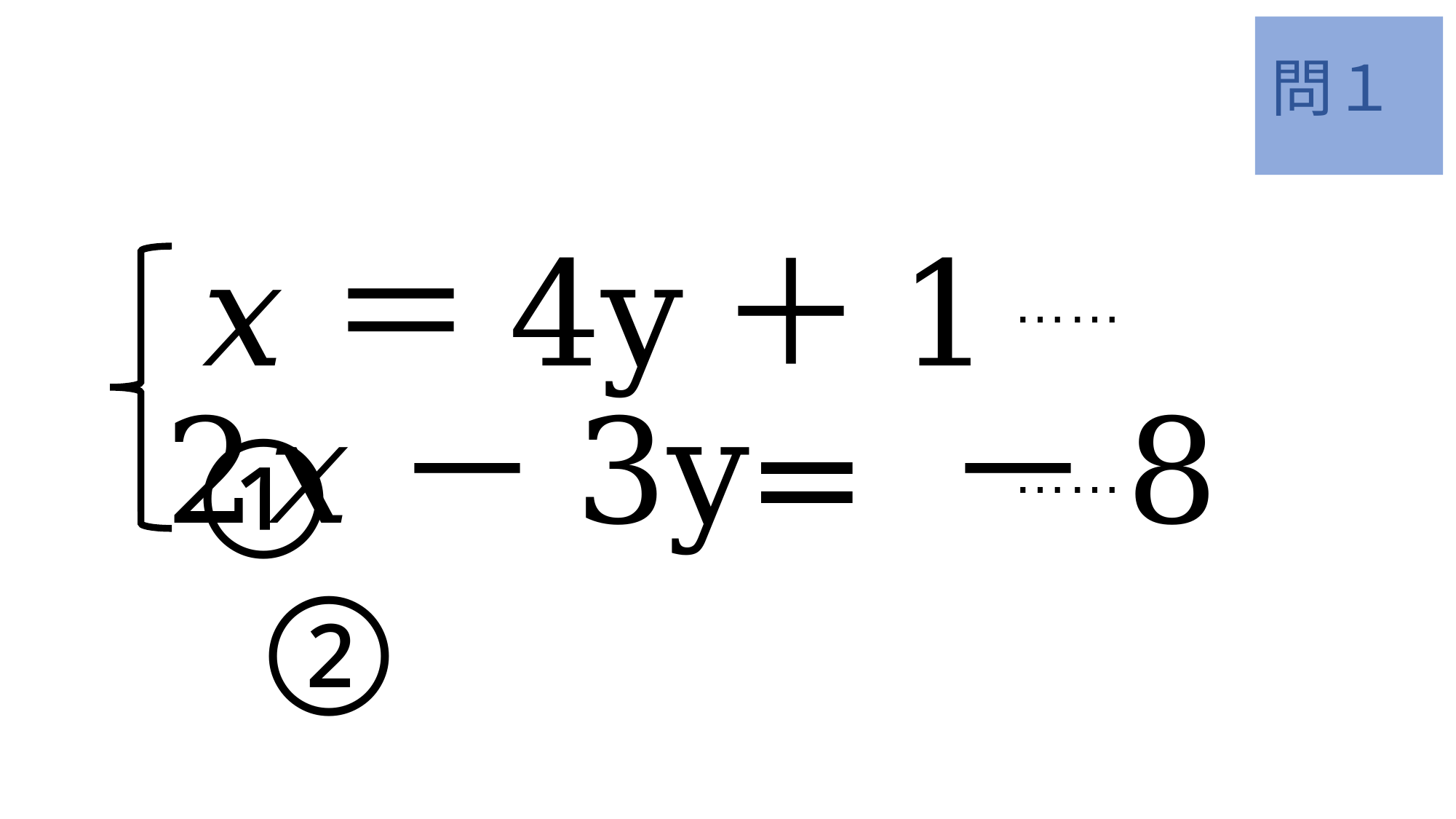

問１
𝑥＝4y＋1           ①
2𝑥－3y= －8     ②

……
……